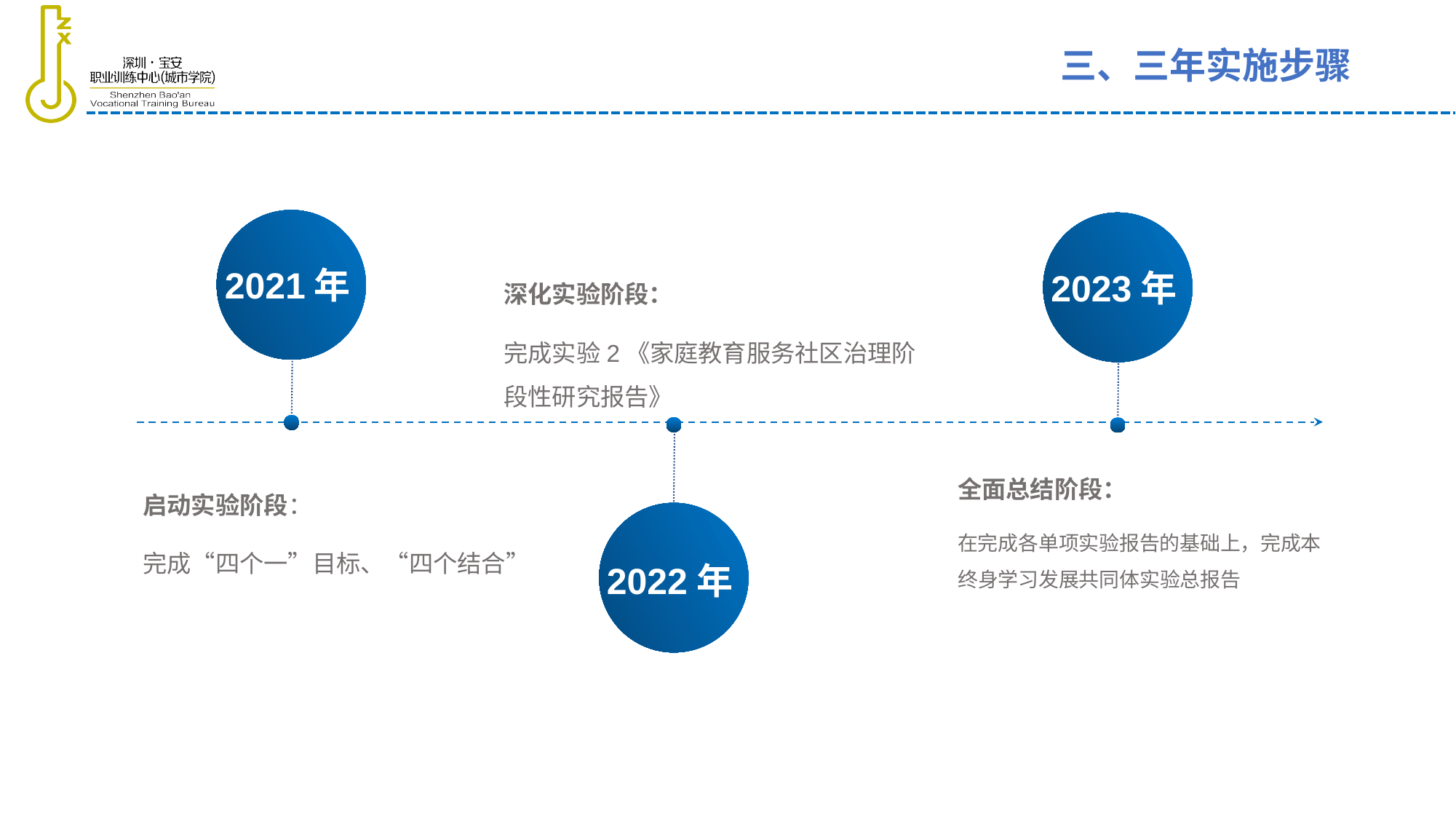

三、三年实施步骤

2021年

深化实验阶段：
完成实验2《家庭教育服务社区治理阶段性研究报告》
2023年

全面总结阶段：
在完成各单项实验报告的基础上，完成本终身学习发展共同体实验总报告
启动实验阶段：
完成“四个一”目标、“四个结合”
2022年